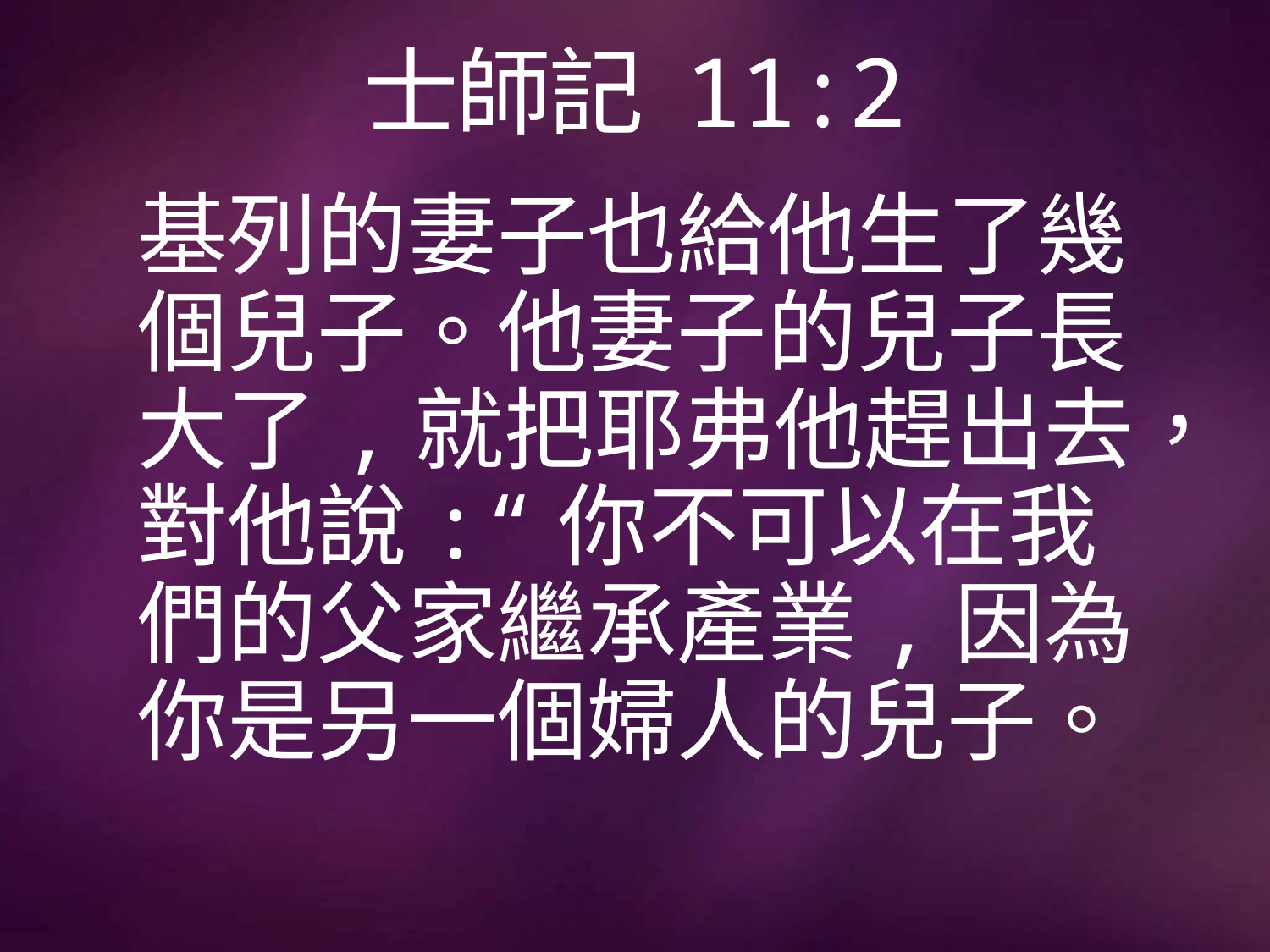

# 士師記 11:2
基列的妻子也給他生了幾個兒子。他妻子的兒子長大了,就把耶弗他趕出去，對他說:“你不可以在我們的父家繼承產業,因為你是另一個婦人的兒子。